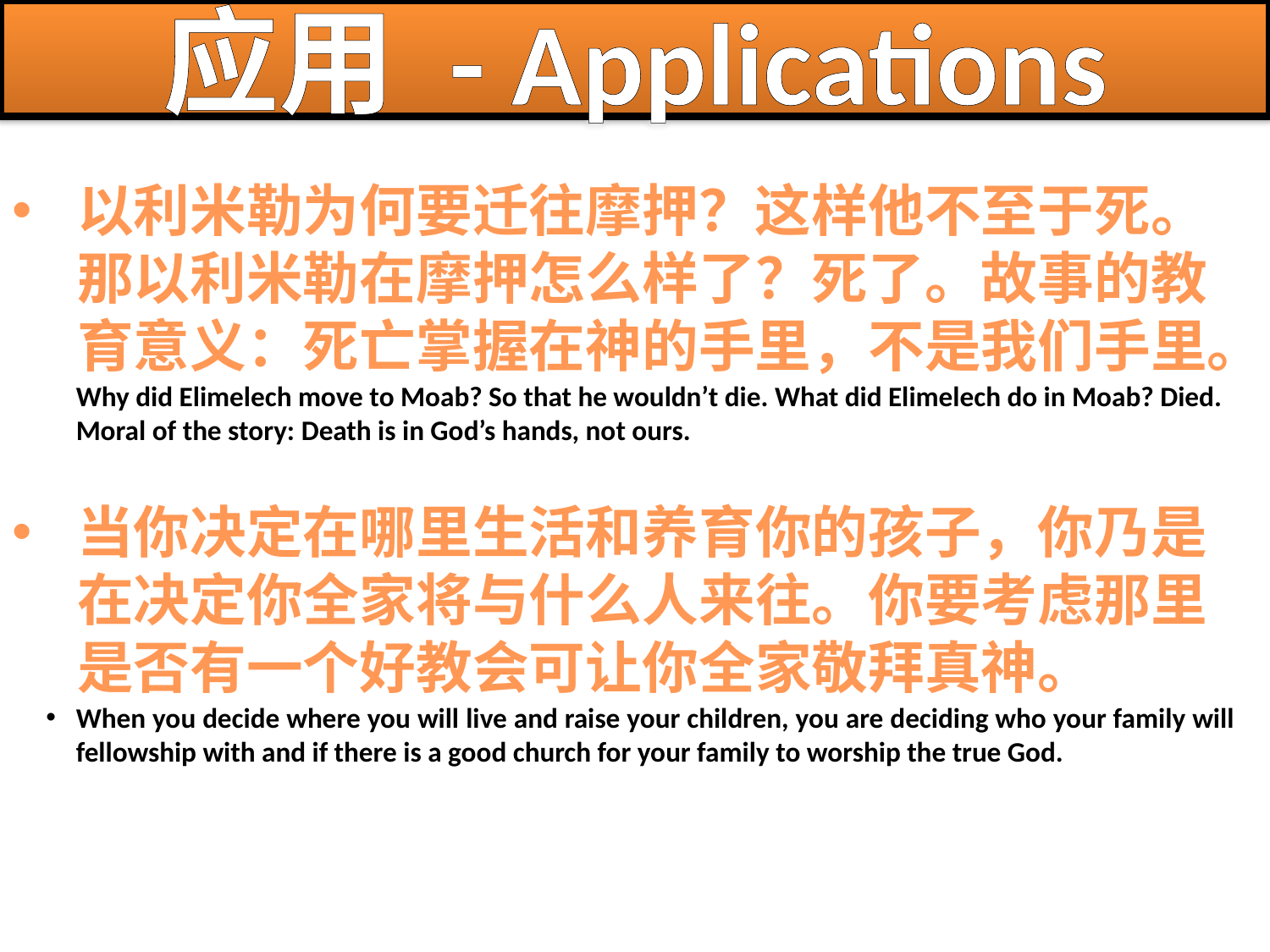

# 应用 - Applications
以利米勒为何要迁往摩押？这样他不至于死。那以利米勒在摩押怎么样了？死了。故事的教育意义：死亡掌握在神的手里，不是我们手里。
Why did Elimelech move to Moab? So that he wouldn’t die. What did Elimelech do in Moab? Died. Moral of the story: Death is in God’s hands, not ours.

当你决定在哪里生活和养育你的孩子，你乃是在决定你全家将与什么人来往。你要考虑那里是否有一个好教会可让你全家敬拜真神。
When you decide where you will live and raise your children, you are deciding who your family will fellowship with and if there is a good church for your family to worship the true God.